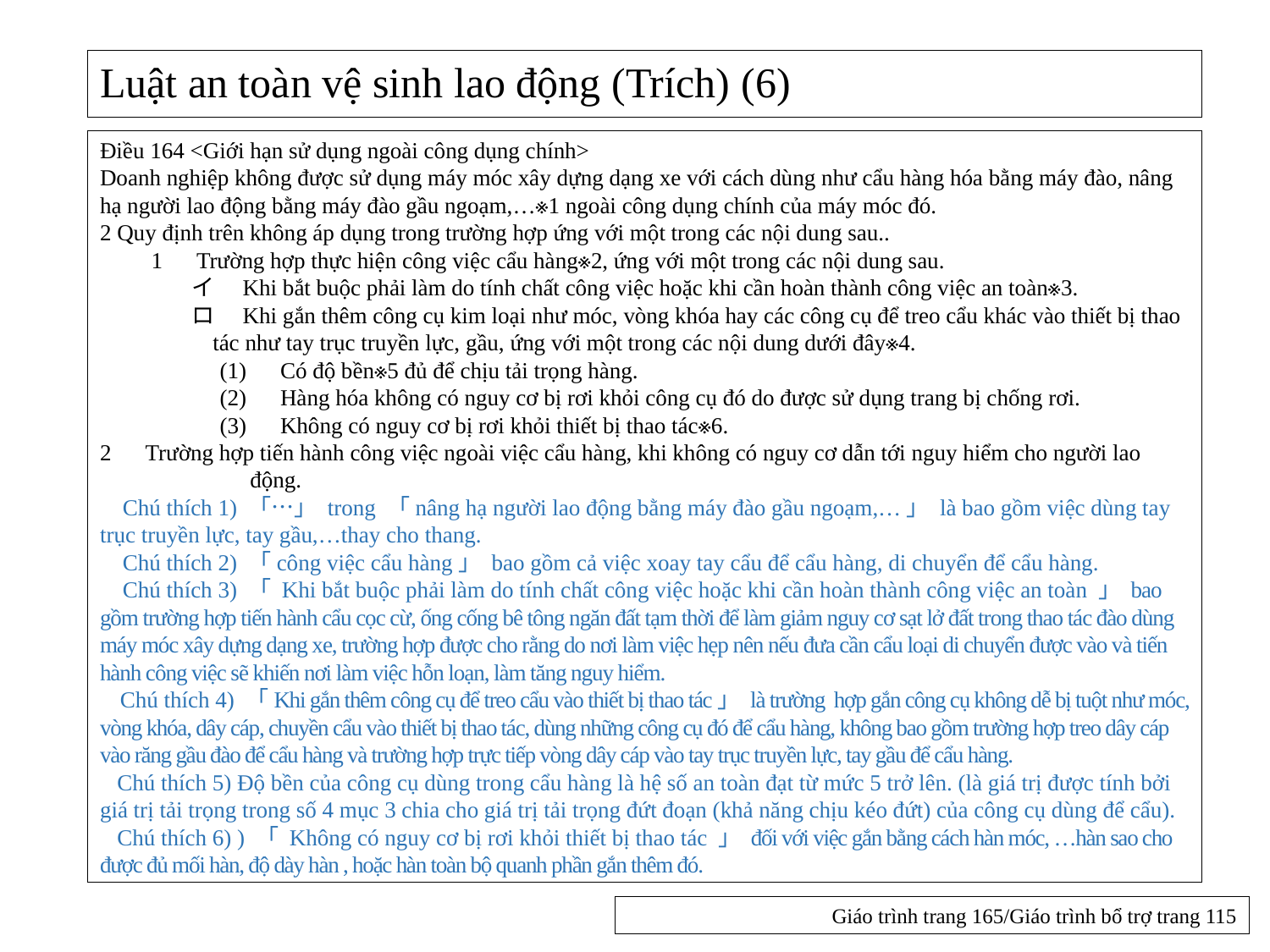

# Luật an toàn vệ sinh lao động (Trích) (6)
Điều 164 <Giới hạn sử dụng ngoài công dụng chính>
Doanh nghiệp không được sử dụng máy móc xây dựng dạng xe với cách dùng như cẩu hàng hóa bằng máy đào, nâng hạ người lao động bằng máy đào gầu ngoạm,…※1 ngoài công dụng chính của máy móc đó.
2 Quy định trên không áp dụng trong trường hợp ứng với một trong các nội dung sau..
　　1　Trường hợp thực hiện công việc cẩu hàng※2, ứng với một trong các nội dung sau.
　　　　イ　Khi bắt buộc phải làm do tính chất công việc hoặc khi cần hoàn thành công việc an toàn※3.
　　　　ロ　Khi gắn thêm công cụ kim loại như móc, vòng khóa hay các công cụ để treo cẩu khác vào thiết bị thao tác như tay trục truyền lực, gầu, ứng với một trong các nội dung dưới đây※4.
　　　　　(1)　Có độ bền※5 đủ để chịu tải trọng hàng.
　　　　　(2)　Hàng hóa không có nguy cơ bị rơi khỏi công cụ đó do được sử dụng trang bị chống rơi.
　　　　　(3)　Không có nguy cơ bị rơi khỏi thiết bị thao tác※6.
2　Trường hợp tiến hành công việc ngoài việc cẩu hàng, khi không có nguy cơ dẫn tới nguy hiểm cho người lao động.
    Chú thích 1) 「…」 trong 「nâng hạ người lao động bằng máy đào gầu ngoạm,…」 là bao gồm việc dùng tay trục truyền lực, tay gầu,…thay cho thang.
    Chú thích 2) 「công việc cẩu hàng」 bao gồm cả việc xoay tay cẩu để cẩu hàng, di chuyển để cẩu hàng.
    Chú thích 3) 「 Khi bắt buộc phải làm do tính chất công việc hoặc khi cần hoàn thành công việc an toàn 」 bao gồm trường hợp tiến hành cẩu cọc cừ, ống cống bê tông ngăn đất tạm thời để làm giảm nguy cơ sạt lở đất trong thao tác đào dùng máy móc xây dựng dạng xe, trường hợp được cho rằng do nơi làm việc hẹp nên nếu đưa cần cẩu loại di chuyển được vào và tiến hành công việc sẽ khiến nơi làm việc hỗn loạn, làm tăng nguy hiểm.
    Chú thích 4) 「Khi gắn thêm công cụ để treo cẩu vào thiết bị thao tác」 là trường  hợp gắn công cụ không dễ bị tuột như móc, vòng khóa, dây cáp, chuyền cẩu vào thiết bị thao tác, dùng những công cụ đó để cẩu hàng, không bao gồm trường hợp treo dây cáp vào răng gầu đào để cẩu hàng và trường hợp trực tiếp vòng dây cáp vào tay trục truyền lực, tay gầu để cẩu hàng.
   Chú thích 5) Độ bền của công cụ dùng trong cẩu hàng là hệ số an toàn đạt từ mức 5 trở lên. (là giá trị được tính bởi giá trị tải trọng trong số 4 mục 3 chia cho giá trị tải trọng đứt đoạn (khả năng chịu kéo đứt) của công cụ dùng để cẩu).
   Chú thích 6) ) 「 Không có nguy cơ bị rơi khỏi thiết bị thao tác 」 đối với việc gắn bằng cách hàn móc, …hàn sao cho được đủ mối hàn, độ dày hàn , hoặc hàn toàn bộ quanh phần gắn thêm đó.
Giáo trình trang 165/Giáo trình bổ trợ trang 115